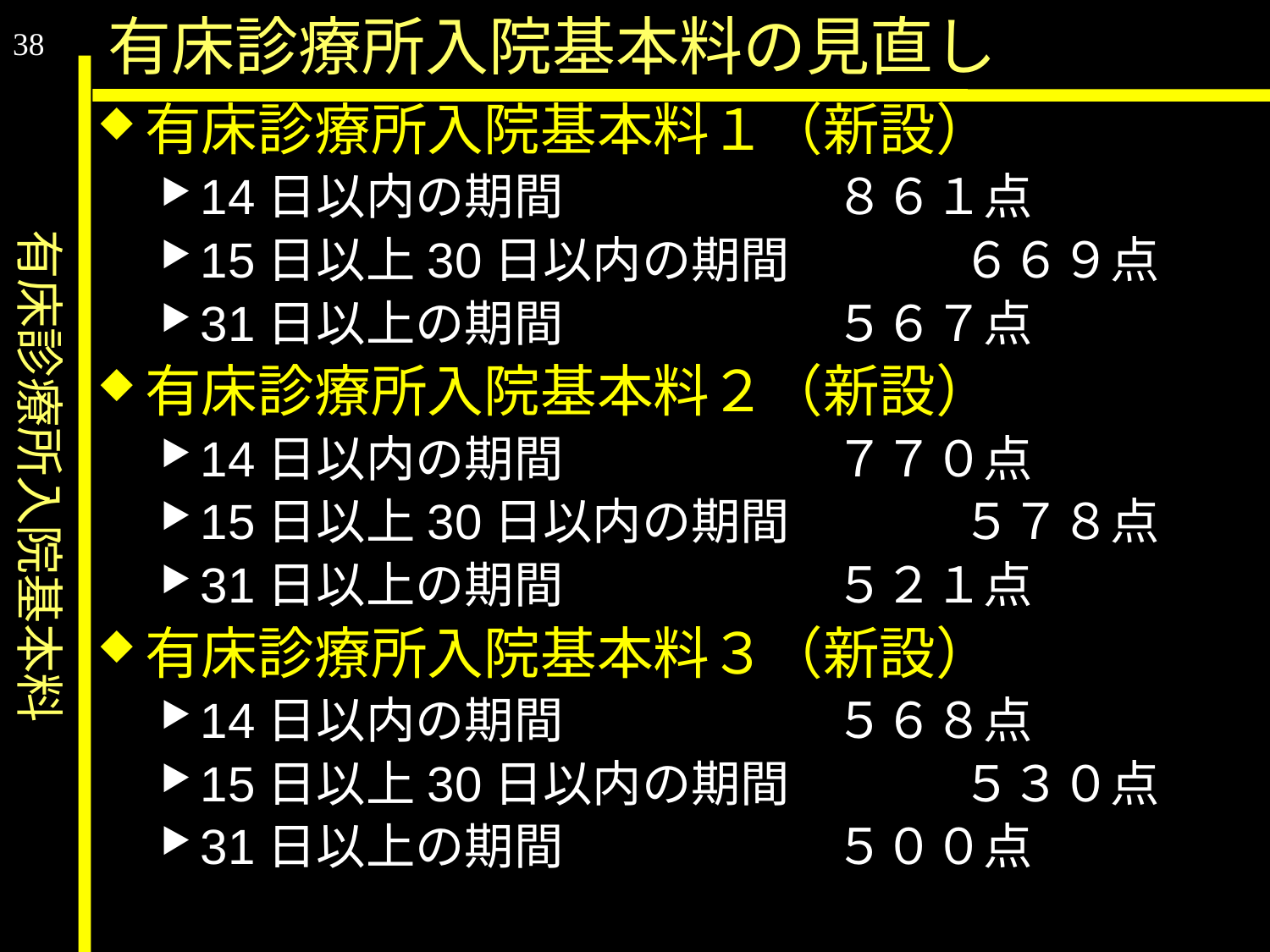

有床診療所入院基本料
有床診療所入院基本料の見直し
38

有床診療所入院基本料１（新設）
14日以内の期間			８６１点
15日以上30日以内の期間		６６９点
31日以上の期間			５６７点
有床診療所入院基本料２（新設）
14日以内の期間			７７０点
15日以上30日以内の期間		５７８点
31日以上の期間			５２１点
有床診療所入院基本料３（新設）
14日以内の期間			５６８点
15日以上30日以内の期間		５３０点
31日以上の期間			５００点